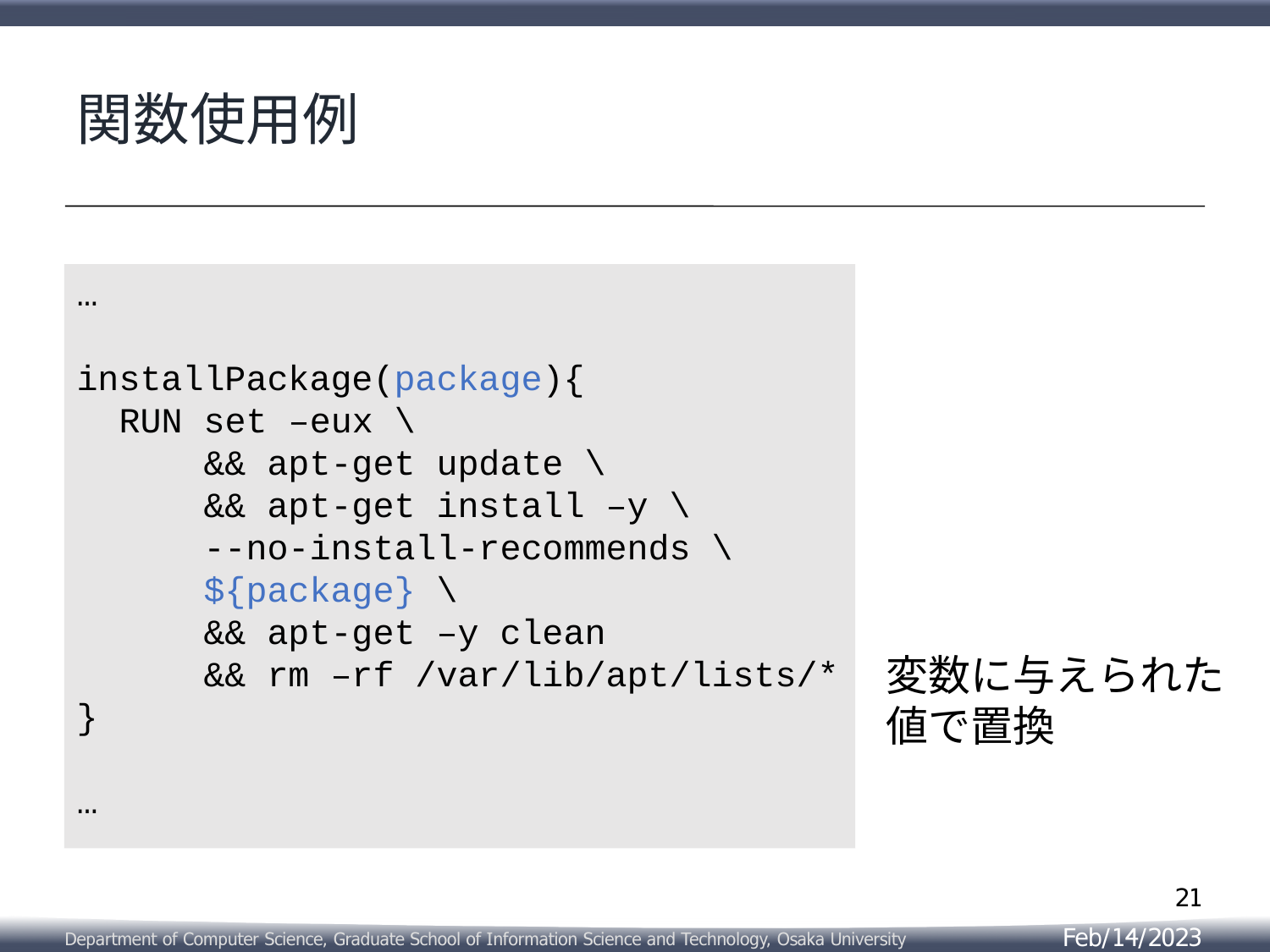

# 関数使用例
…

installPackage(package){
  RUN set –eux \
	&& apt-get update \
      && apt-get install –y \
	--no-install-recommends \
      ${package} \
      && apt-get –y clean
      && rm –rf /var/lib/apt/lists/*
}

…
変数に与えられた
値で置換
21
Feb/14/2023